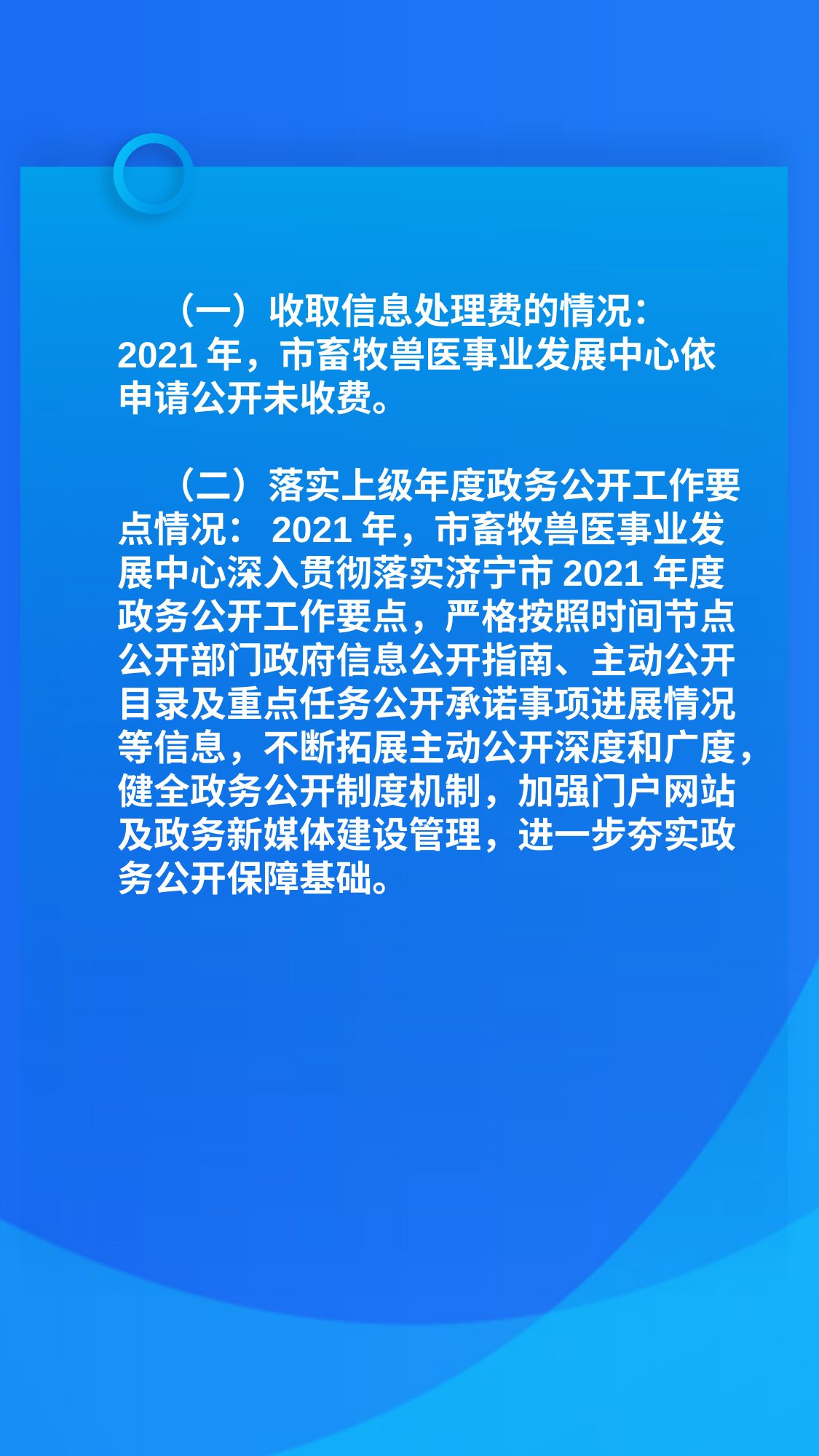

（一）收取信息处理费的情况：2021年，市畜牧兽医事业发展中心依申请公开未收费。

    （二）落实上级年度政务公开工作要点情况：2021年，市畜牧兽医事业发展中心深入贯彻落实济宁市2021年度政务公开工作要点，严格按照时间节点公开部门政府信息公开指南、主动公开目录及重点任务公开承诺事项进展情况等信息，不断拓展主动公开深度和广度，健全政务公开制度机制，加强门户网站及政务新媒体建设管理，进一步夯实政务公开保障基础。